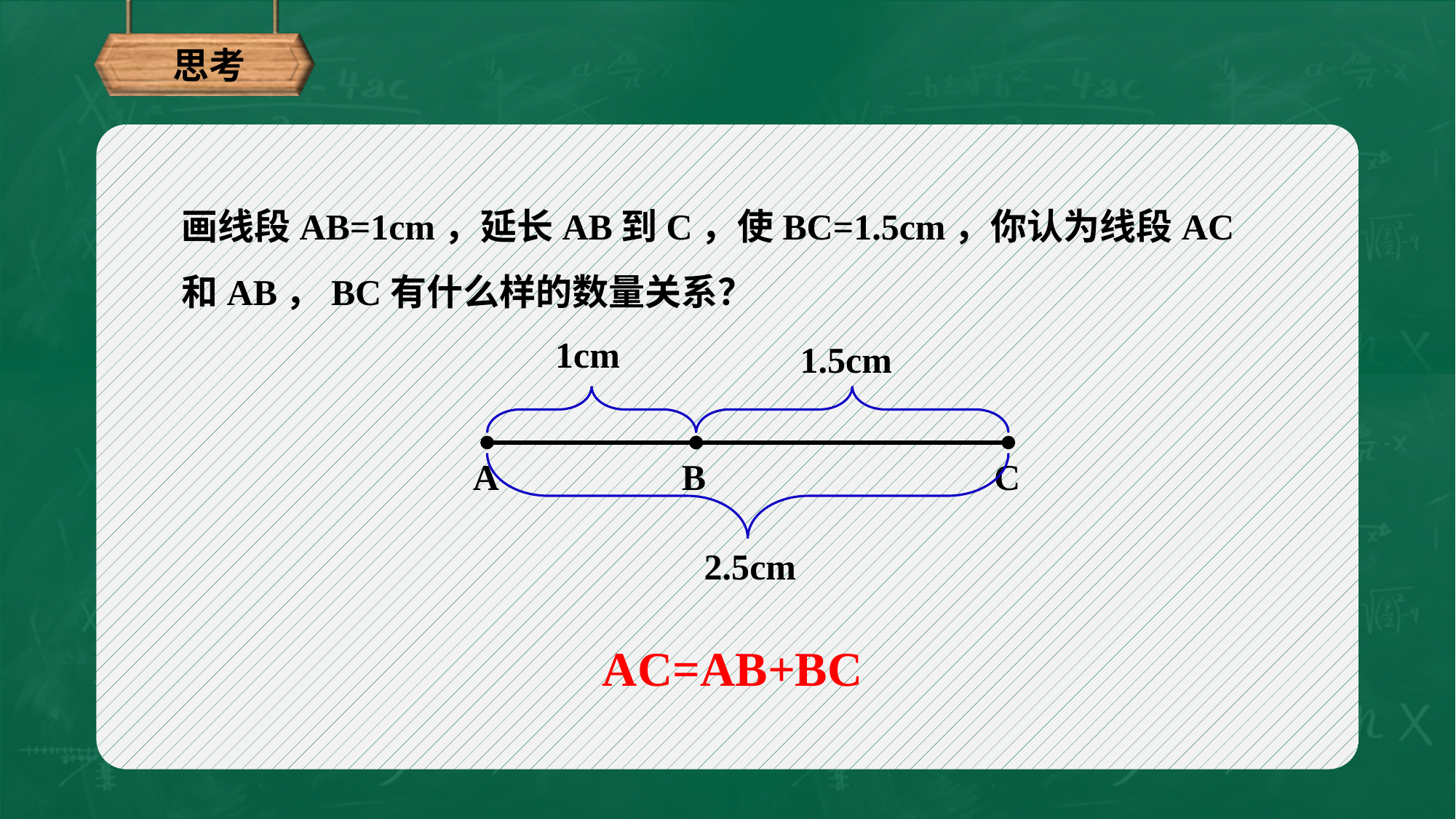

思考
画线段AB=1cm，延长AB到C，使BC=1.5cm，你认为线段AC和AB，BC有什么样的数量关系？

1cm
1.5cm
A
B
C
2.5cm
AC=AB+BC